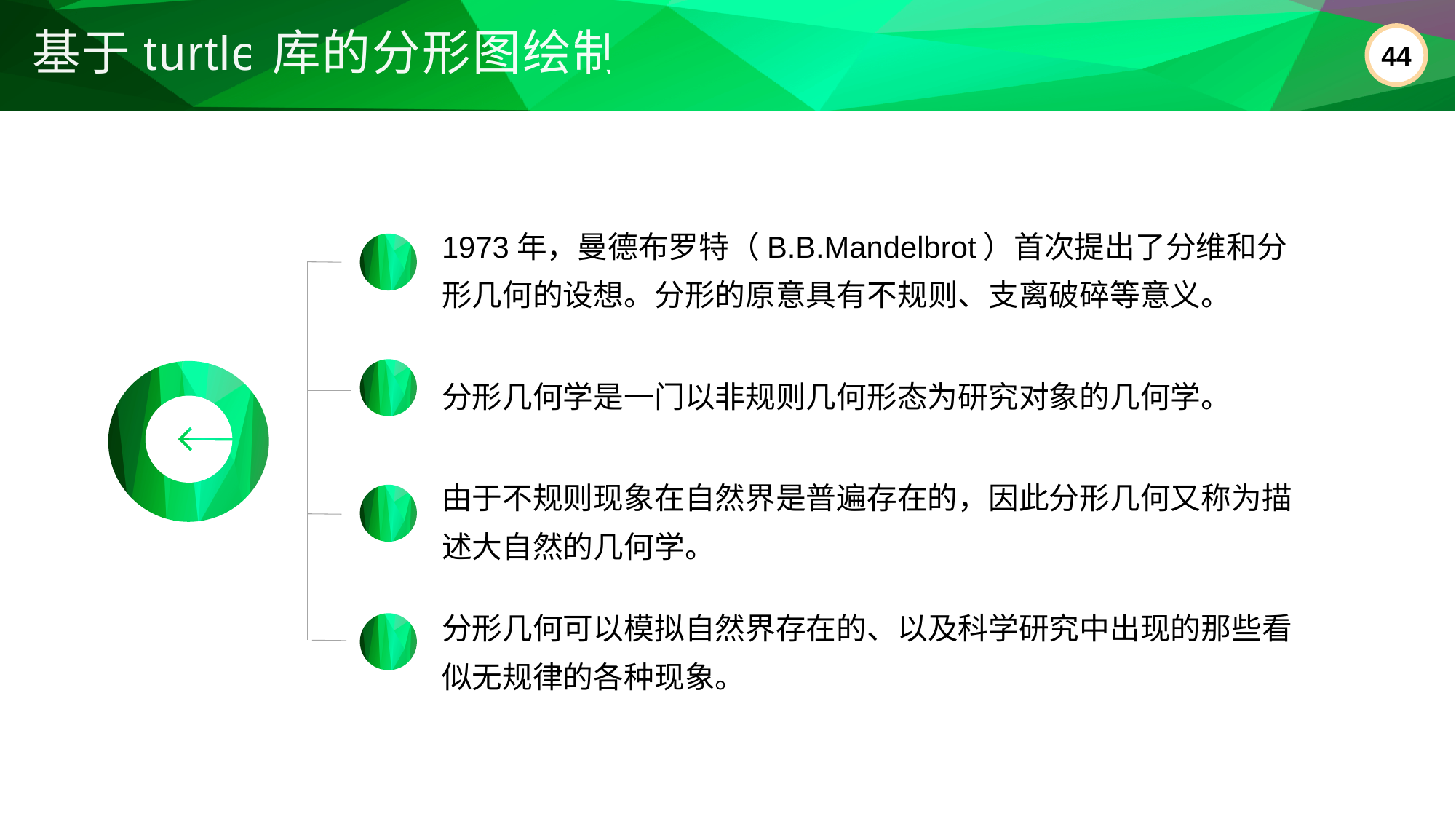

基于turtle库的分形图绘制
1973年，曼德布罗特（B.B.Mandelbrot）首次提出了分维和分形几何的设想。分形的原意具有不规则、支离破碎等意义。

分形几何学是一门以非规则几何形态为研究对象的几何学。

由于不规则现象在自然界是普遍存在的，因此分形几何又称为描述大自然的几何学。

分形几何可以模拟自然界存在的、以及科学研究中出现的那些看似无规律的各种现象。